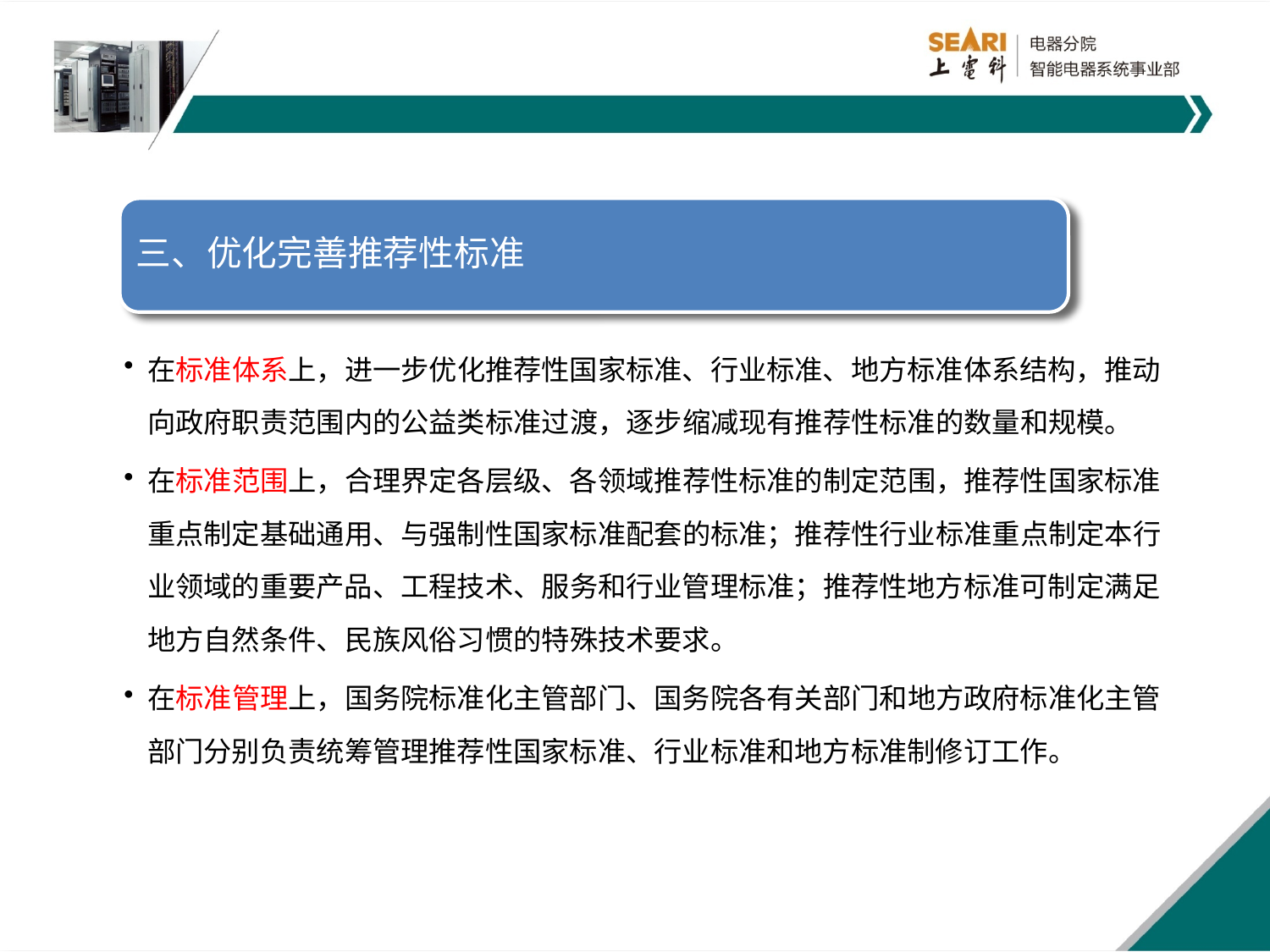

三、优化完善推荐性标准
在标准体系上，进一步优化推荐性国家标准、行业标准、地方标准体系结构，推动向政府职责范围内的公益类标准过渡，逐步缩减现有推荐性标准的数量和规模。
在标准范围上，合理界定各层级、各领域推荐性标准的制定范围，推荐性国家标准重点制定基础通用、与强制性国家标准配套的标准；推荐性行业标准重点制定本行业领域的重要产品、工程技术、服务和行业管理标准；推荐性地方标准可制定满足地方自然条件、民族风俗习惯的特殊技术要求。
在标准管理上，国务院标准化主管部门、国务院各有关部门和地方政府标准化主管部门分别负责统筹管理推荐性国家标准、行业标准和地方标准制修订工作。